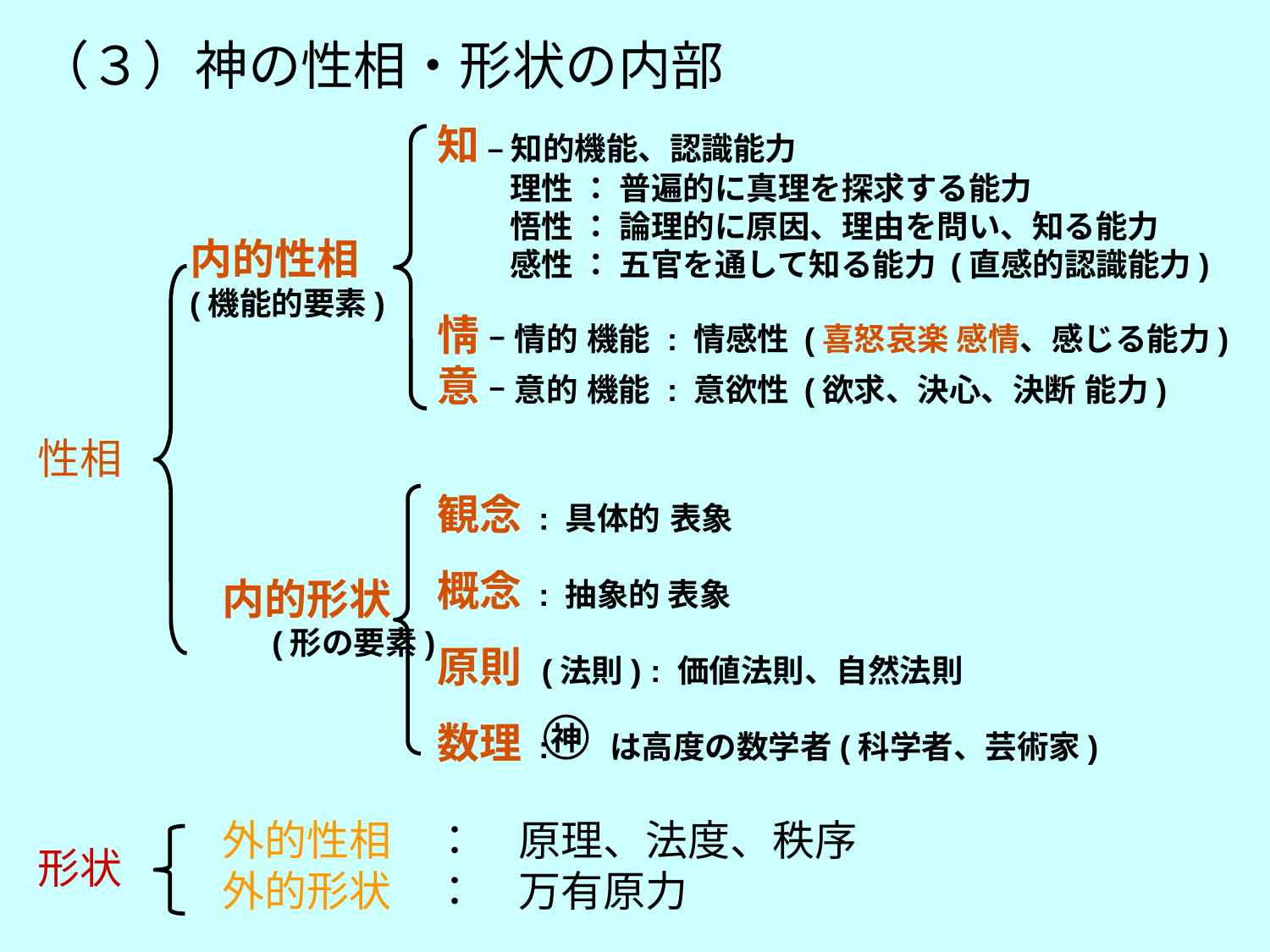

（３）神の性相・形状の内部
知 – 知的機能、認識能力
         理性 ： 普遍的に真理を探求する能力
         悟性 ： 論理的に原因、理由を問い、知る能力
         感性 ： 五官を通して知る能力 (直感的認識能力)
情 – 情的 機能 : 情感性 (喜怒哀楽 感情、感じる能力)
意 – 意的 機能 : 意欲性 (欲求、決心、決断 能力)

内的性相
(機能的要素)

性相
観念 : 具体的 表象
概念 : 抽象的 表象
原則 (法則) : 価値法則、自然法則
数理 :      は高度の数学者(科学者、芸術家)

　　内的形状
　　　　(形の要素)

　　外的性相　：　原理、法度、秩序
　　外的形状　：　万有原力
神

形状